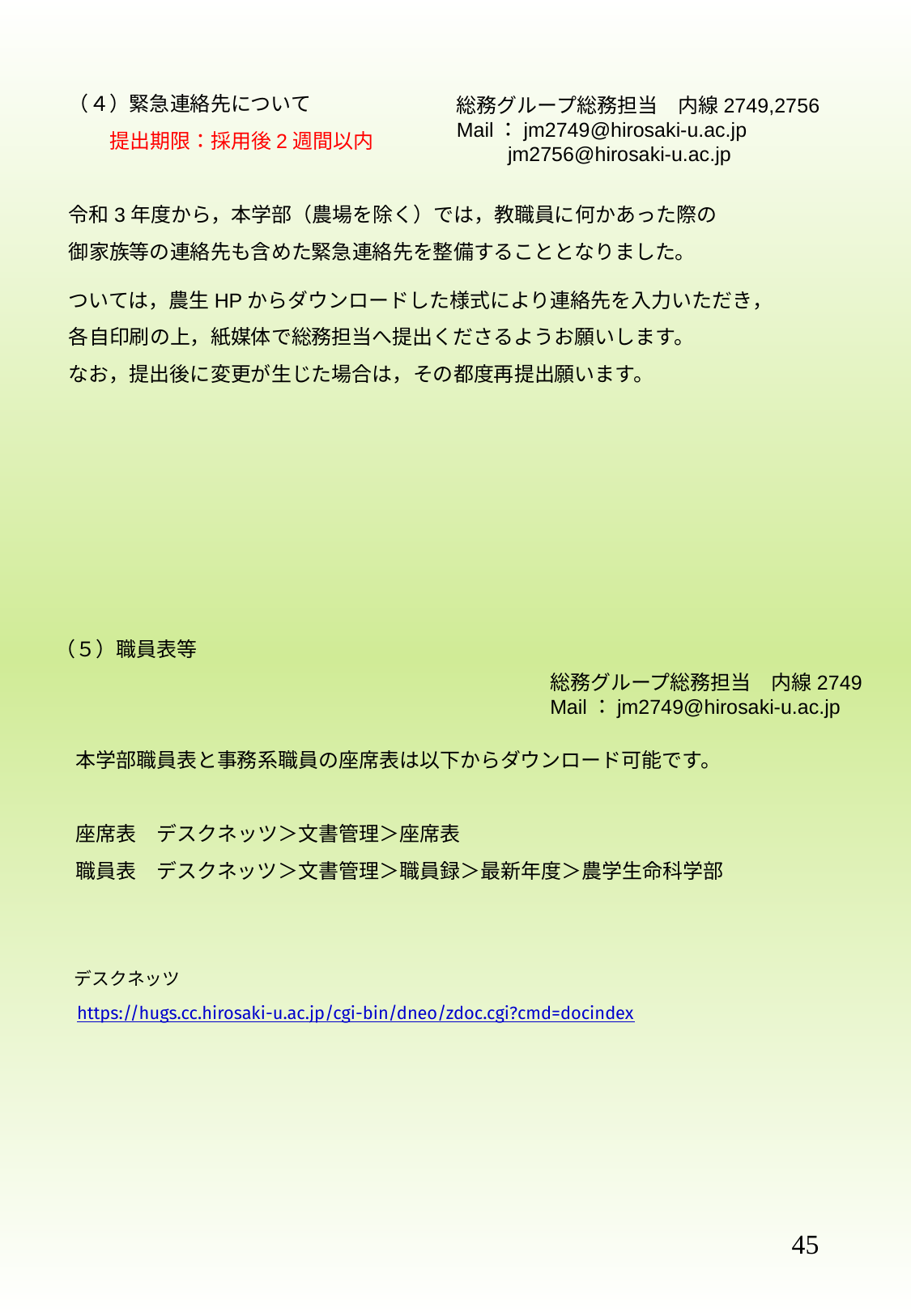

（４）緊急連絡先について
　　提出期限：採用後2週間以内

令和3年度から，本学部（農場を除く）では，教職員に何かあった際の
御家族等の連絡先も含めた緊急連絡先を整備することとなりました。
ついては，農生HPからダウンロードした様式により連絡先を入力いただき，
各自印刷の上，紙媒体で総務担当へ提出くださるようお願いします。
なお，提出後に変更が生じた場合は，その都度再提出願います。

総務グループ総務担当　内線2749,2756
Mail：jm2749@hirosaki-u.ac.jp
         jm2756@hirosaki-u.ac.jp
（５）職員表等

　本学部職員表と事務系職員の座席表は以下からダウンロード可能です。

　座席表　デスクネッツ＞文書管理＞座席表
　職員表　デスクネッツ＞文書管理＞職員録＞最新年度＞農学生命科学部

　デスクネッツ
　https://hugs.cc.hirosaki-u.ac.jp/cgi-bin/dneo/zdoc.cgi?cmd=docindex

総務グループ総務担当　内線2749
Mail：jm2749@hirosaki-u.ac.jp
45